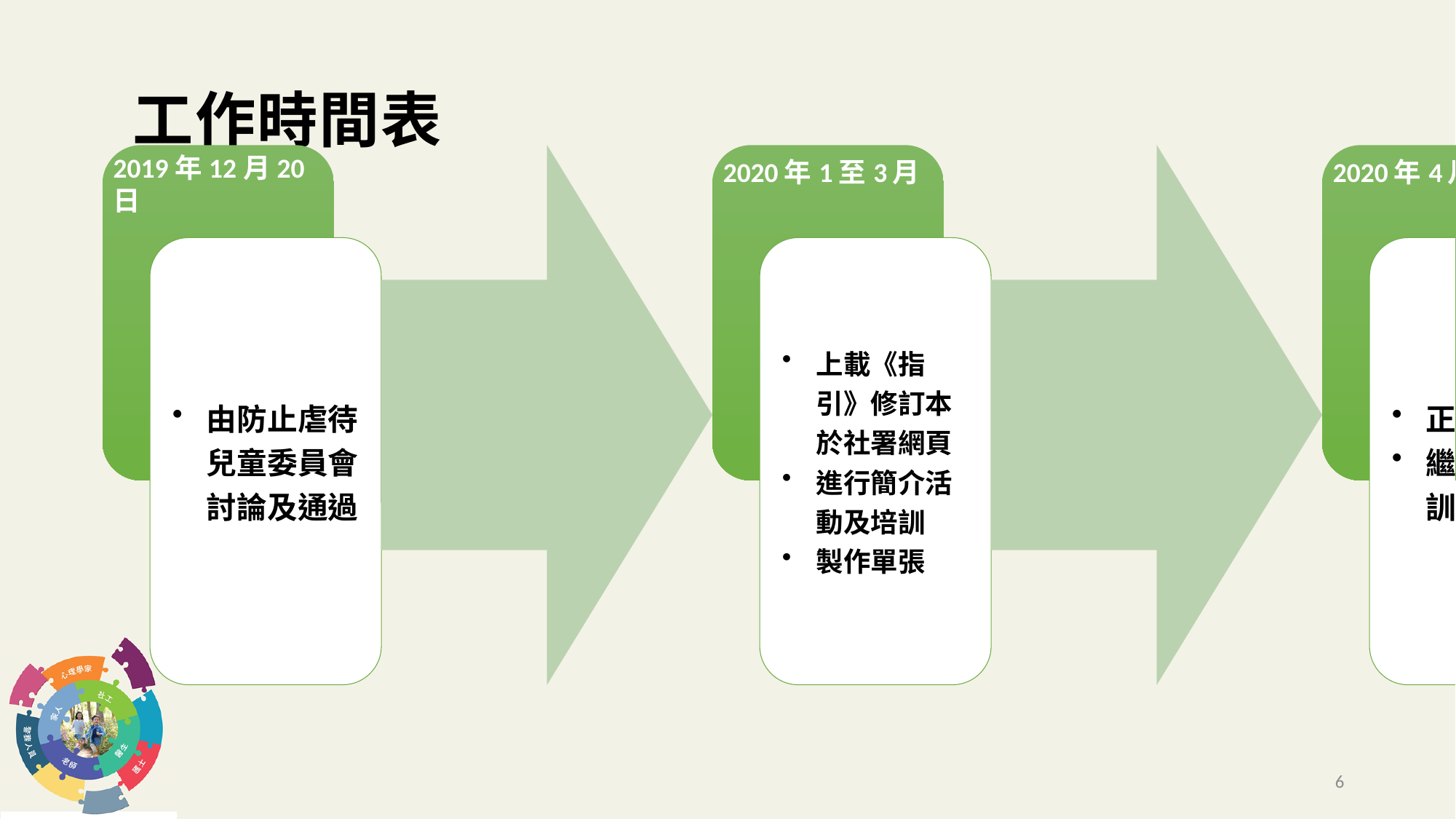

# 工作時間表
2019年12月20日
上載《指引》修訂本於社署網頁
進行簡介活動及培訓
製作單張
由防止虐待兒童委員會討論及通過
2020年1至3月

6